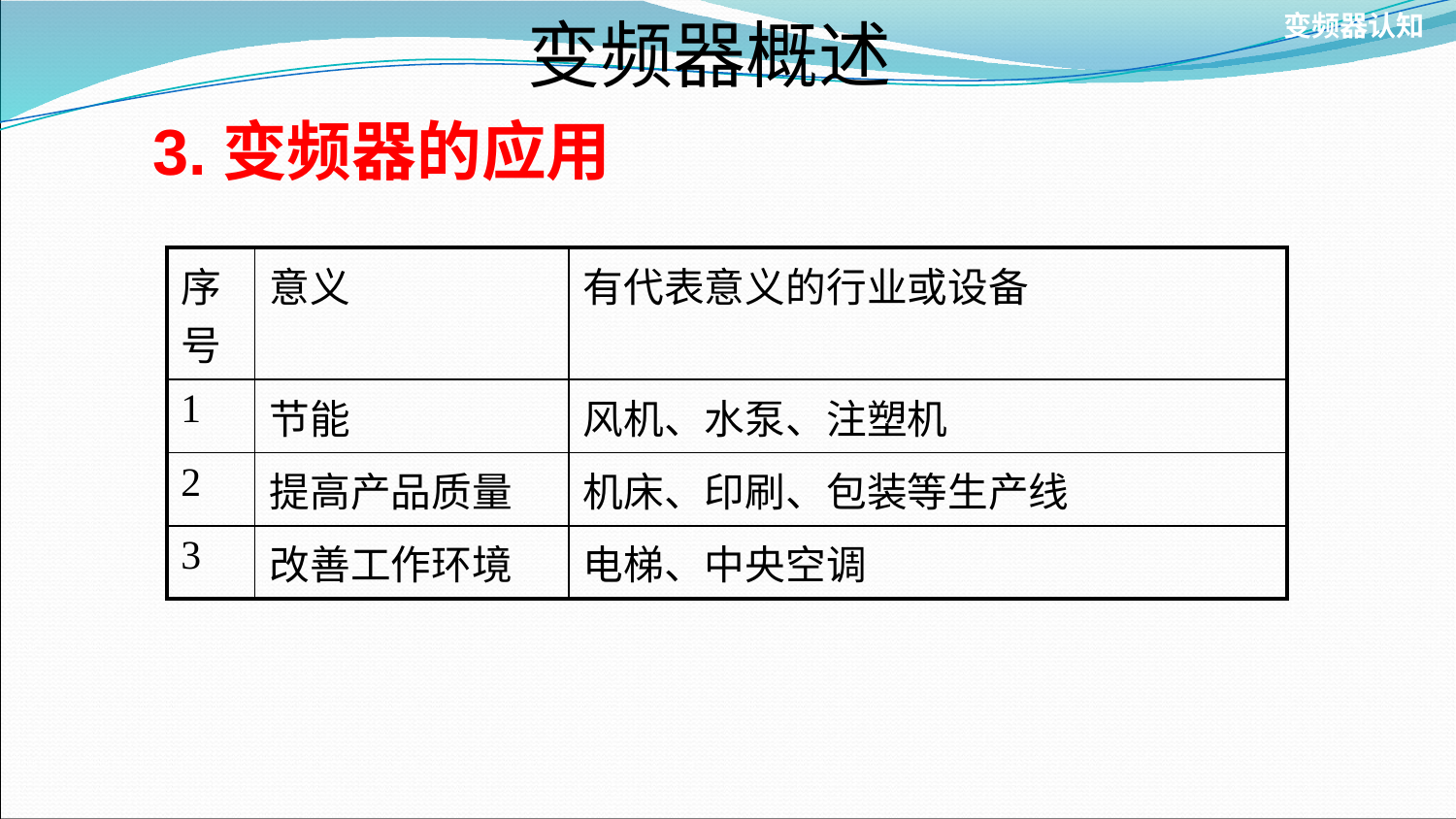

变频器认知
变频器概述
# 3.变频器的应用
| 序号 | 意义 | 有代表意义的行业或设备 |
| --- | --- | --- |
| 1 | 节能 | 风机、水泵、注塑机 |
| 2 | 提高产品质量 | 机床、印刷、包装等生产线 |
| 3 | 改善工作环境 | 电梯、中央空调 |